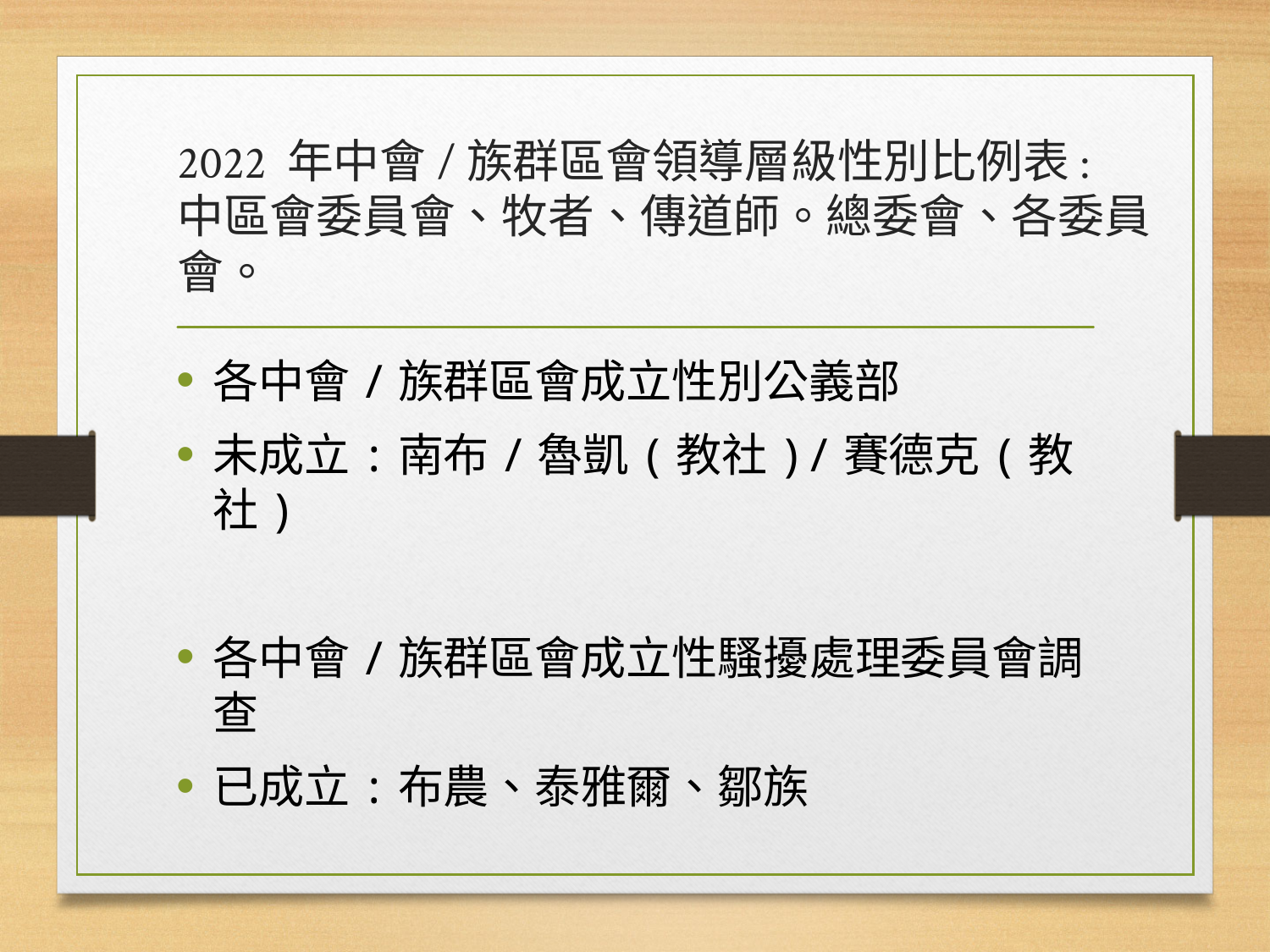

# 2022 年中會/族群區會領導層級性別比例表: 中區會委員會、牧者、傳道師。總委會、各委員會。
各中會/族群區會成立性別公義部
未成立:南布/魯凱(教社)/賽德克(教社)

各中會/族群區會成立性騷擾處理委員會調查
已成立:布農、泰雅爾、鄒族